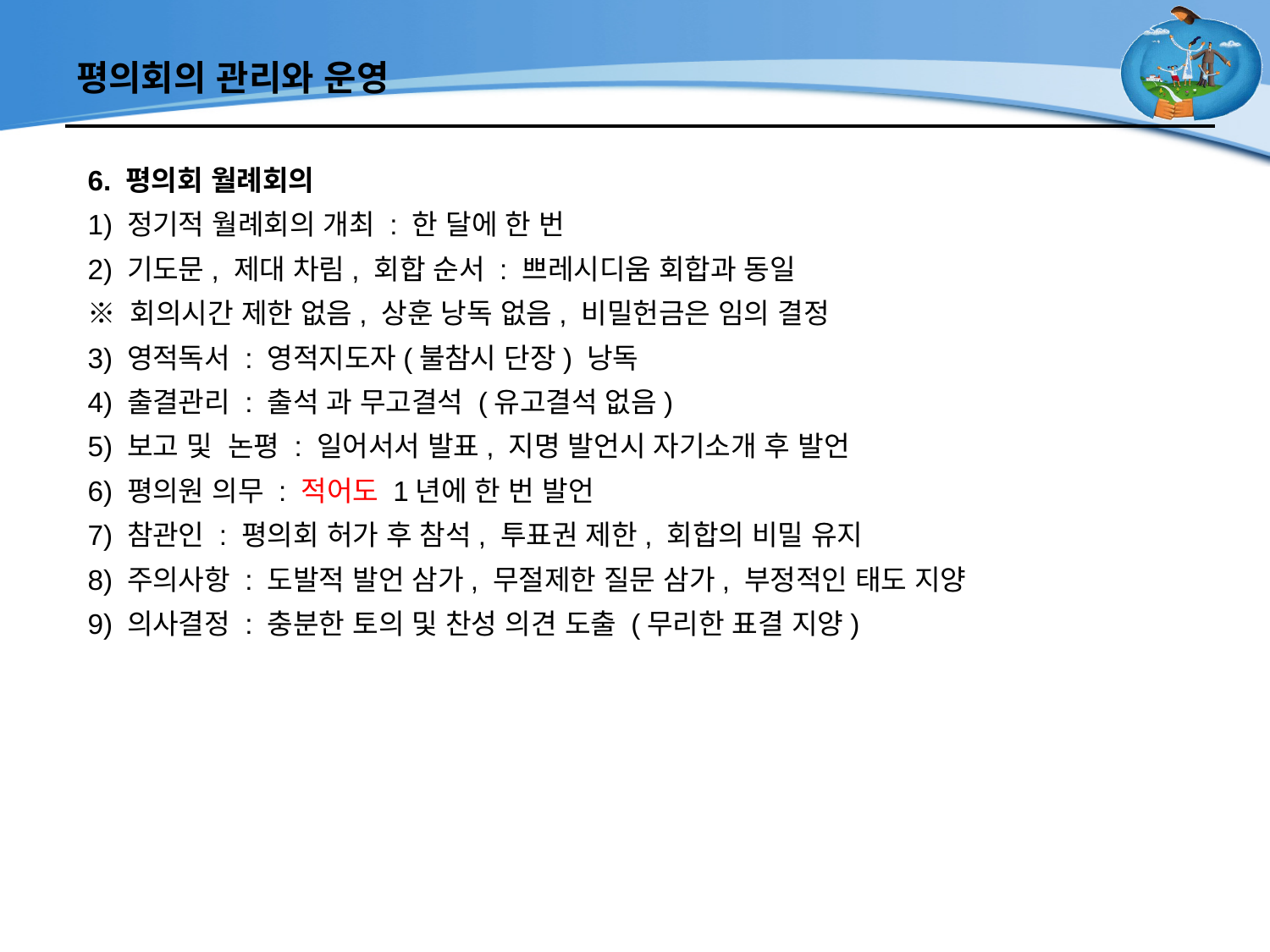

# 평의회의 관리와 운영
6. 평의회 월례회의
1) 정기적 월례회의 개최 : 한 달에 한 번
2) 기도문, 제대 차림, 회합 순서 : 쁘레시디움 회합과 동일
※ 회의시간 제한 없음, 상훈 낭독 없음, 비밀헌금은 임의 결정
3) 영적독서 : 영적지도자(불참시 단장) 낭독
4) 출결관리 : 출석 과 무고결석 (유고결석 없음)
5) 보고 및  논평 : 일어서서 발표, 지명 발언시 자기소개 후 발언
6) 평의원 의무 : 적어도 1년에 한 번 발언
7) 참관인 : 평의회 허가 후 참석, 투표권 제한, 회합의 비밀 유지
8) 주의사항 : 도발적 발언 삼가, 무절제한 질문 삼가, 부정적인 태도 지양
9) 의사결정 : 충분한 토의 및 찬성 의견 도출 (무리한 표결 지양)